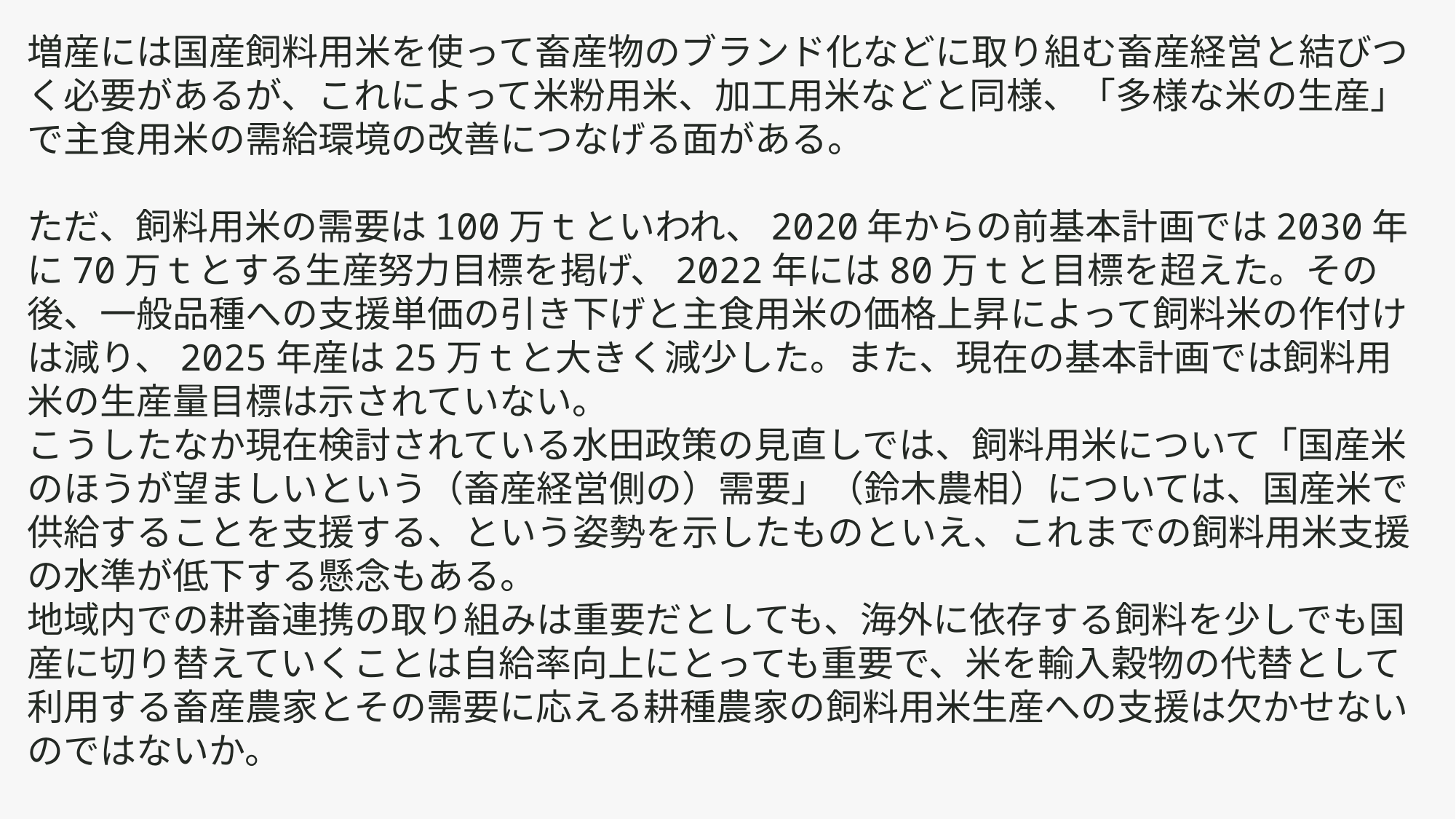

# 増産には国産飼料用米を使って畜産物のブランド化などに取り組む畜産経営と結びつく必要があるが、これによって米粉用米、加工用米などと同様、「多様な米の生産」で主食用米の需給環境の改善につなげる面がある。

ただ、飼料用米の需要は100万ｔといわれ、2020年からの前基本計画では2030年に70万ｔとする生産努力目標を掲げ、2022年には80万ｔと目標を超えた。その後、一般品種への支援単価の引き下げと主食用米の価格上昇によって飼料米の作付けは減り、2025年産は25万ｔと大きく減少した。また、現在の基本計画では飼料用米の生産量目標は示されていない。
こうしたなか現在検討されている水田政策の見直しでは、飼料用米について「国産米のほうが望ましいという（畜産経営側の）需要」（鈴木農相）については、国産米で供給することを支援する、という姿勢を示したものといえ、これまでの飼料用米支援の水準が低下する懸念もある。
地域内での耕畜連携の取り組みは重要だとしても、海外に依存する飼料を少しでも国産に切り替えていくことは自給率向上にとっても重要で、米を輸入穀物の代替として利用する畜産農家とその需要に応える耕種農家の飼料用米生産への支援は欠かせないのではないか。